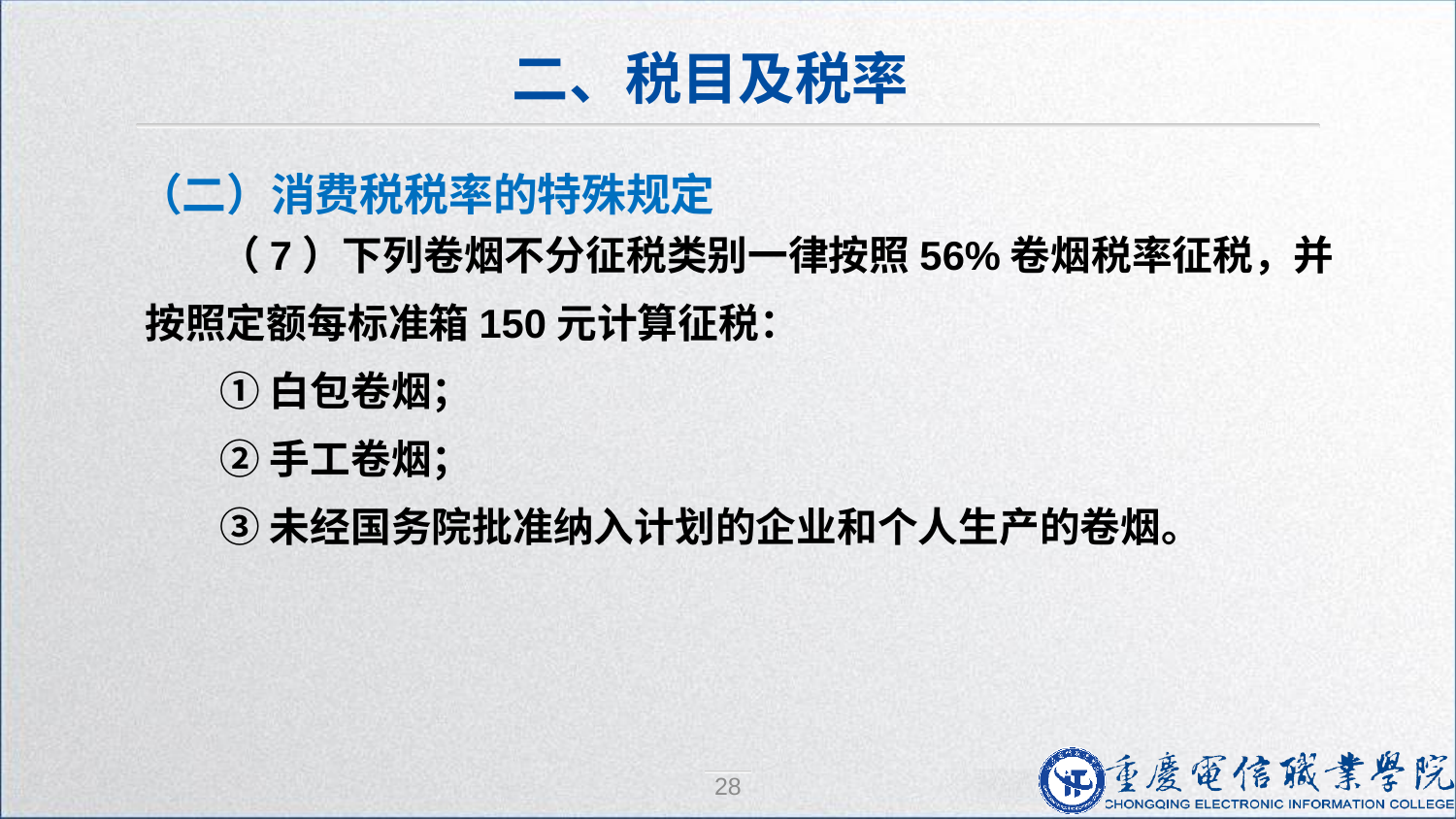

二、税目及税率
（二）消费税税率的特殊规定

（7）下列卷烟不分征税类别一律按照56%卷烟税率征税，并按照定额每标准箱150元计算征税：
①白包卷烟；
②手工卷烟；
③未经国务院批准纳入计划的企业和个人生产的卷烟。

28